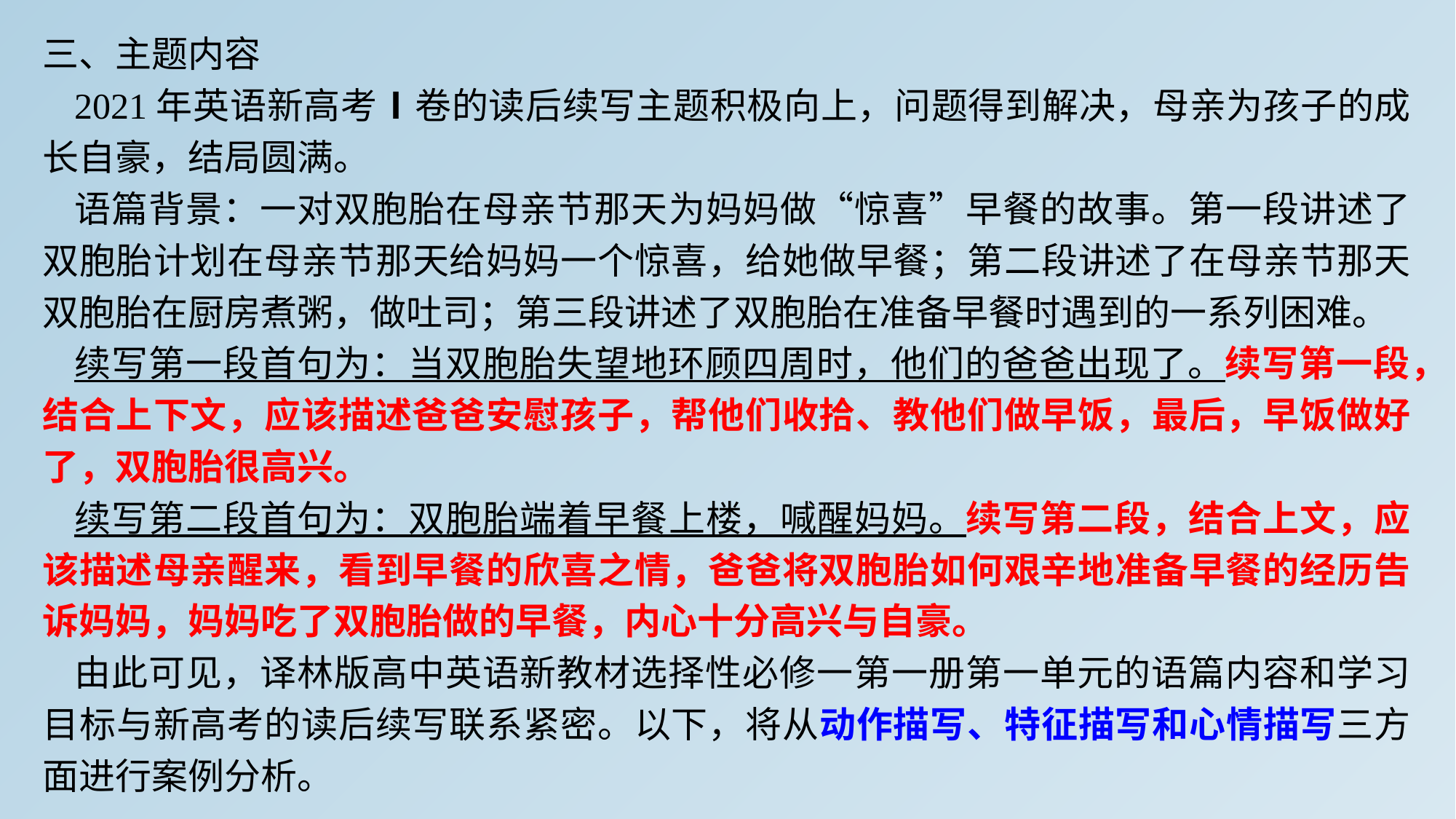

三、主题内容
2021年英语新高考Ⅰ卷的读后续写主题积极向上，问题得到解决，母亲为孩子的成长自豪，结局圆满。
语篇背景：一对双胞胎在母亲节那天为妈妈做“惊喜”早餐的故事。第一段讲述了双胞胎计划在母亲节那天给妈妈一个惊喜，给她做早餐；第二段讲述了在母亲节那天双胞胎在厨房煮粥，做吐司；第三段讲述了双胞胎在准备早餐时遇到的一系列困难。
续写第一段首句为：当双胞胎失望地环顾四周时，他们的爸爸出现了。续写第一段，结合上下文，应该描述爸爸安慰孩子，帮他们收拾、教他们做早饭，最后，早饭做好了，双胞胎很高兴。
续写第二段首句为：双胞胎端着早餐上楼，喊醒妈妈。续写第二段，结合上文，应该描述母亲醒来，看到早餐的欣喜之情，爸爸将双胞胎如何艰辛地准备早餐的经历告诉妈妈，妈妈吃了双胞胎做的早餐，内心十分高兴与自豪。
由此可见，译林版高中英语新教材选择性必修一第一册第一单元的语篇内容和学习目标与新高考的读后续写联系紧密。以下，将从动作描写、特征描写和心情描写三方面进行案例分析。